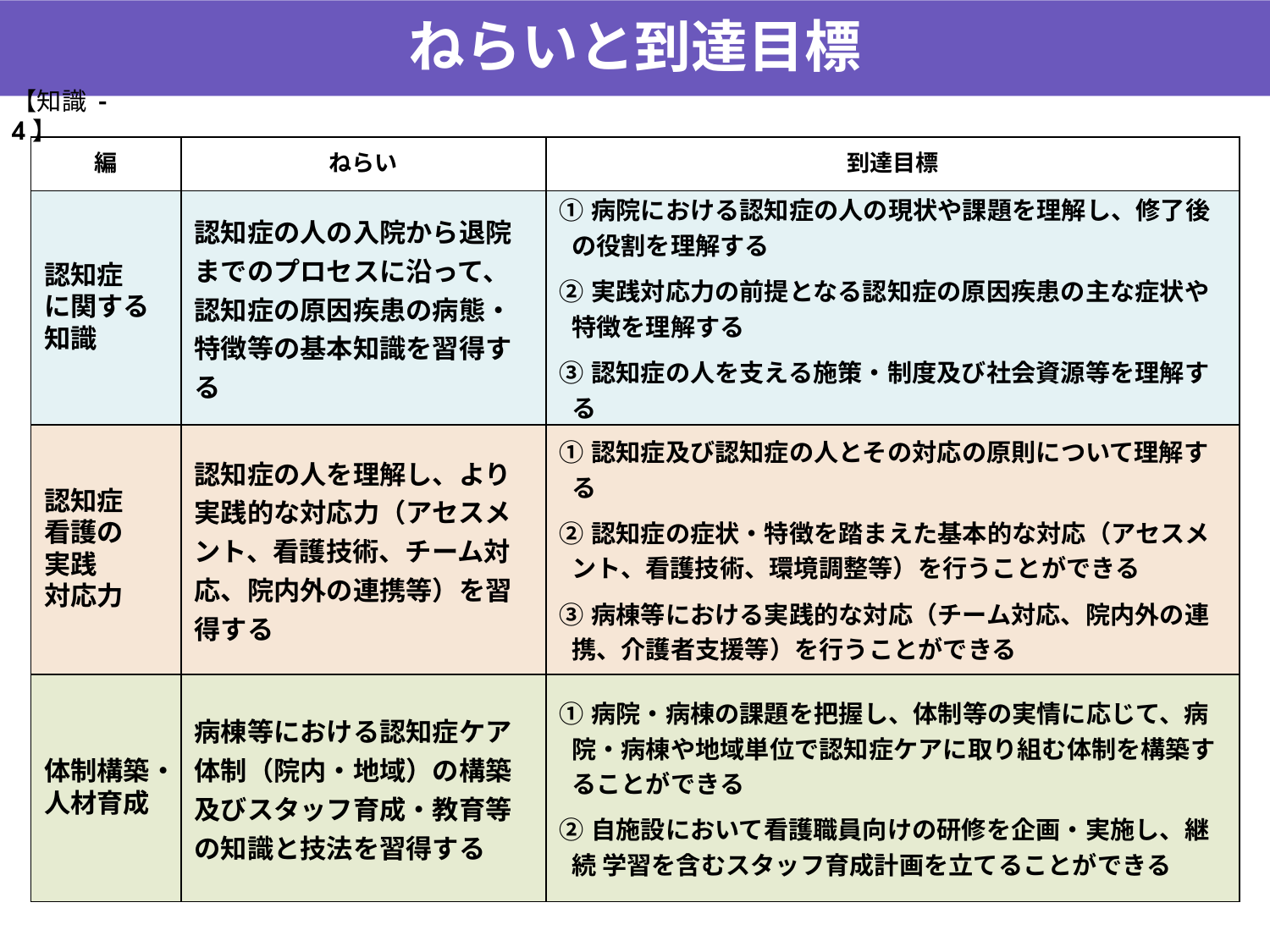

ねらいと到達目標
【知識 -4】
| 編 | ねらい | 到達目標 |
| --- | --- | --- |
| 認知症 に関する 知識 | 認知症の人の入院から退院までのプロセスに沿って、認知症の原因疾患の病態・特徴等の基本知識を習得する | ①病院における認知症の人の現状や課題を理解し、修了後の役割を理解する ②実践対応力の前提となる認知症の原因疾患の主な症状や特徴を理解する ③認知症の人を支える施策・制度及び社会資源等を理解する |
| 認知症 看護の 実践 対応力 | 認知症の人を理解し、より実践的な対応力（アセスメント、看護技術、チーム対応、院内外の連携等）を習得する | ①認知症及び認知症の人とその対応の原則について理解する ②認知症の症状・特徴を踏まえた基本的な対応（アセスメント、看護技術、環境調整等）を行うことができる ③病棟等における実践的な対応（チーム対応、院内外の連携、介護者支援等）を行うことができる |
| 体制構築・ 人材育成 | 病棟等における認知症ケア体制（院内・地域）の構築及びスタッフ育成・教育等の知識と技法を習得する | ①病院・病棟の課題を把握し、体制等の実情に応じて、病院・病棟や地域単位で認知症ケアに取り組む体制を構築することができる ②自施設において看護職員向けの研修を企画・実施し、継続 学習を含むスタッフ育成計画を立てることができる |